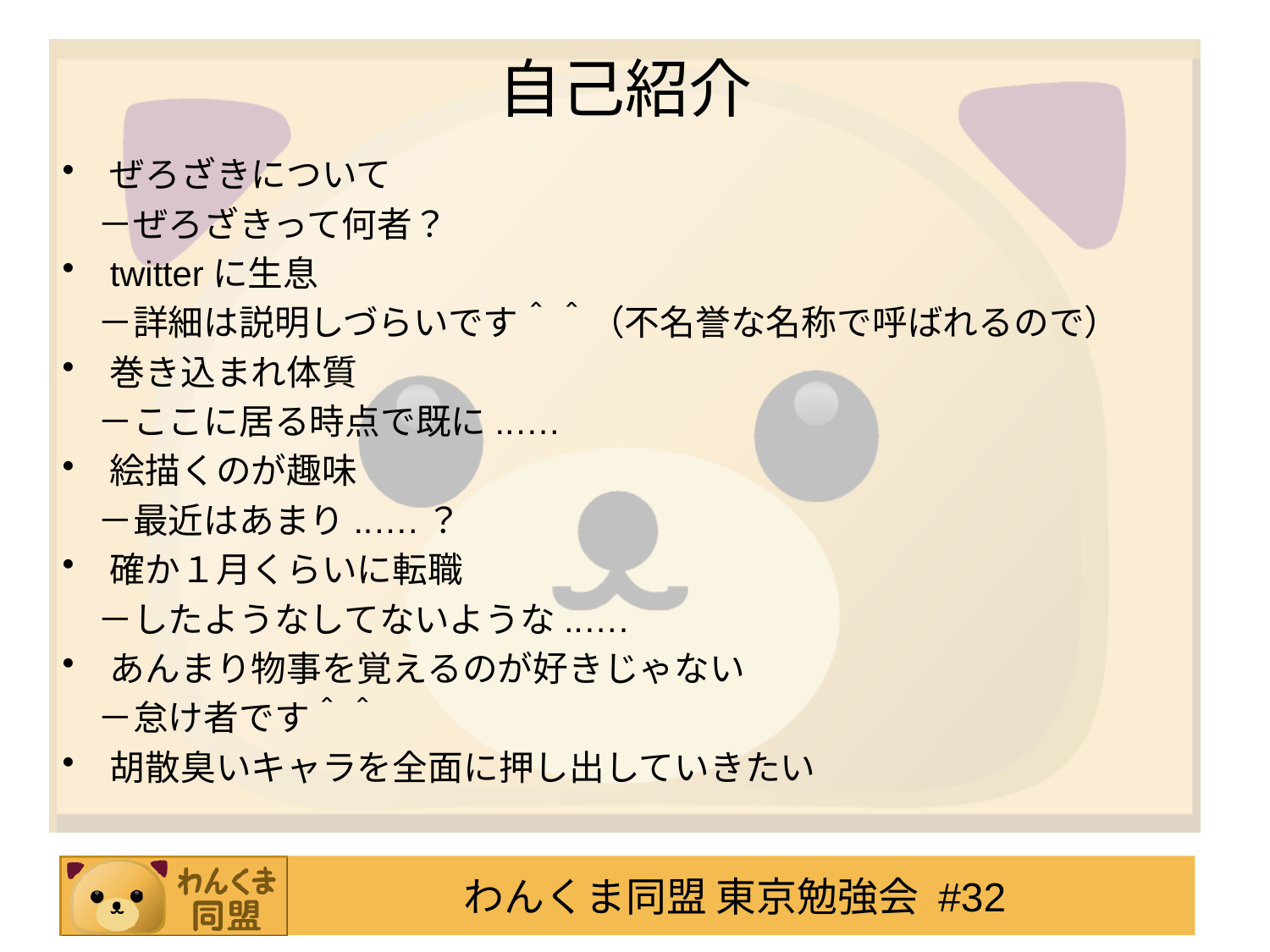

# 自己紹介
ぜろざきについて
　－ぜろざきって何者？
twitterに生息
　－詳細は説明しづらいです＾＾（不名誉な名称で呼ばれるので）
巻き込まれ体質
　－ここに居る時点で既に..….
絵描くのが趣味
　－最近はあまり..….？
確か１月くらいに転職
　－したようなしてないような..….
あんまり物事を覚えるのが好きじゃない
　－怠け者です＾＾
胡散臭いキャラを全面に押し出していきたい